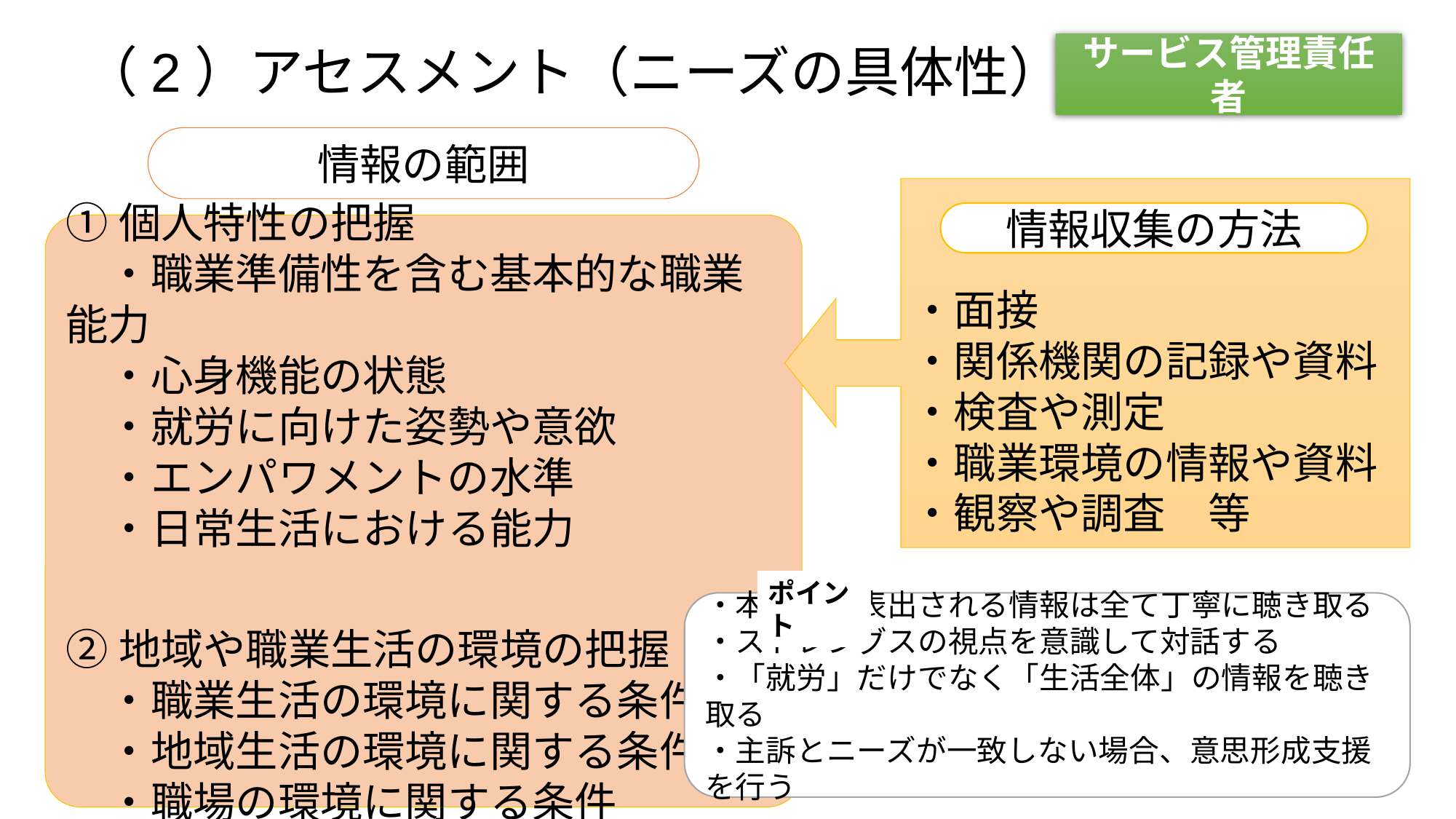

# （2）アセスメント（ニーズの具体性）
サービス管理責任者
情報の範囲

・面接
・関係機関の記録や資料
・検査や測定
・職業環境の情報や資料
・観察や調査　等

情報収集の方法
①個人特性の把握
　・職業準備性を含む基本的な職業能力
　・心身機能の状態
　・就労に向けた姿勢や意欲
　・エンパワメントの水準
　・日常生活における能力

②地域や職業生活の環境の把握
　・職業生活の環境に関する条件
　・地域生活の環境に関する条件
　・職場の環境に関する条件
ポイント
・本人から表出される情報は全て丁寧に聴き取る
・ストレングスの視点を意識して対話する
・「就労」だけでなく「生活全体」の情報を聴き取る
・主訴とニーズが一致しない場合、意思形成支援を行う